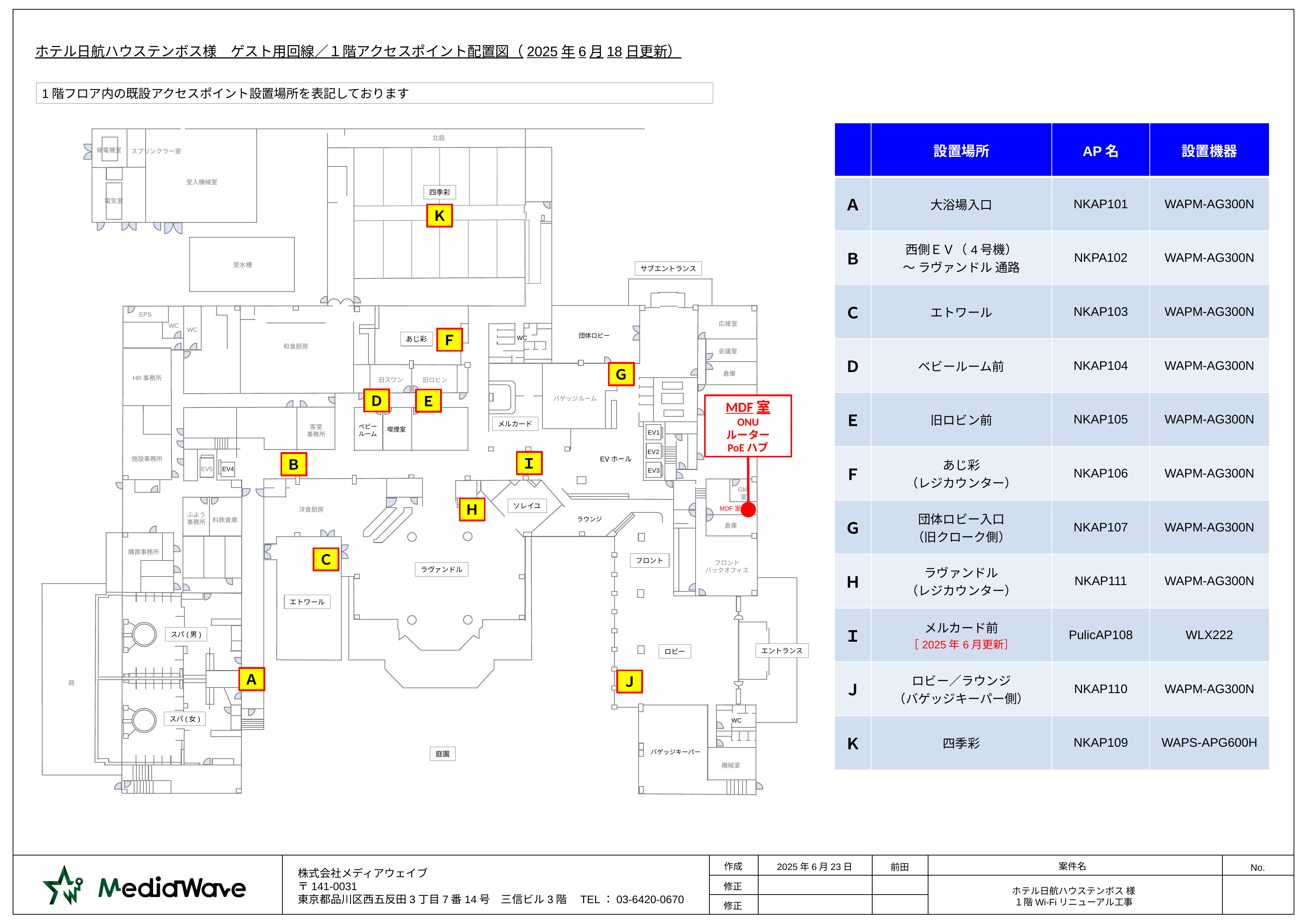

ホテル日航ハウステンボス様　ゲスト用回線／１階アクセスポイント配置図（2025年6月18日更新）
1階フロア内の既設アクセスポイント設置場所を表記しております
|  | 設置場所 | AP名 | 設置機器 |
| --- | --- | --- | --- |
| Ａ | 大浴場入口 | NKAP101 | WAPM-AG300N |
| Ｂ | 西側ＥＶ（4号機） ～ ラヴァンドル 通路 | NKPA102 | WAPM-AG300N |
| Ｃ | エトワール | NKAP103 | WAPM-AG300N |
| Ｄ | ベビールーム前 | NKAP104 | WAPM-AG300N |
| Ｅ | 旧ロビン前 | NKAP105 | WAPM-AG300N |
| Ｆ | あじ彩 （レジカウンター） | NKAP106 | WAPM-AG300N |
| Ｇ | 団体ロビー入口 （旧クローク側） | NKAP107 | WAPM-AG300N |
| Ｈ | ラヴァンドル （レジカウンター） | NKAP111 | WAPM-AG300N |
| Ｉ | メルカード前 ［2025年6月更新］ | PulicAP108 | WLX222 |
| Ｊ | ロビー／ラウンジ （バゲッジキーパー側） | NKAP110 | WAPM-AG300N |
| Ｋ | 四季彩 | NKAP109 | WAPS-APG600H |

北庭
発電機室
スプリンクラー室
受入機械室
四季彩
電気室

受水槽
サブエントランス
EPS
応接室
WC
WC
団体ロビー
WC
あじ彩

和食厨房
会議室

倉庫
HR事務所
旧ロビン
旧スワン
バゲッジルーム
メルカード
ベビー
ルーム
客室
事務所
喫煙室
EV1
総合事務所
EV2
EVホール
施設事務所
EV5
EV4

EV3
GM室
ソレイユ

MDF室
洋食厨房
ふよう事務所
ラウンジ
料飲倉庫
倉庫
購買事務所
フロント

フロント
バックオフィス
ラヴァンドル
エトワール
スパ(男)
エントランス
ロビー

庭

スパ(女)
WC
バゲッジキーパー
庭園
機械室
Ｋ
Ｆ
Ｇ
Ｄ
Ｅ
MDF室
ONU
ルーター
PoEハブ
Ｉ
Ｂ
Ｈ

Ｃ
Ａ
Ｊ
2025年6月23日
前田
ホテル日航ハウステンボス 様
１階Wi-Fiリニューアル工事